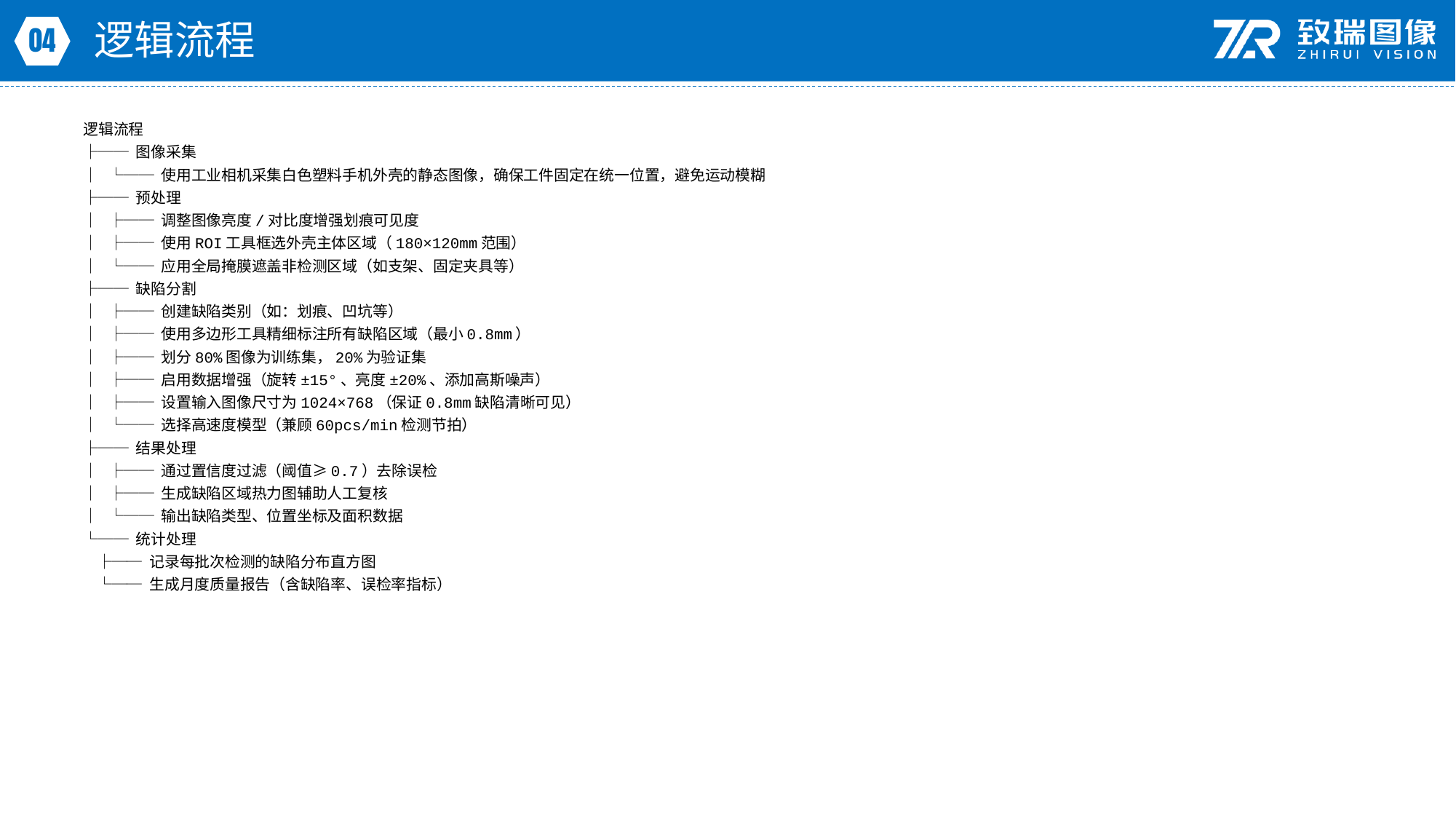

逻辑流程
04

逻辑流程
├── 图像采集
│   └── 使用工业相机采集白色塑料手机外壳的静态图像，确保工件固定在统一位置，避免运动模糊
├── 预处理
│   ├── 调整图像亮度/对比度增强划痕可见度
│   ├── 使用ROI工具框选外壳主体区域（180×120mm范围）
│   └── 应用全局掩膜遮盖非检测区域（如支架、固定夹具等）
├── 缺陷分割
│   ├── 创建缺陷类别（如：划痕、凹坑等）
│   ├── 使用多边形工具精细标注所有缺陷区域（最小0.8mm）
│   ├── 划分80%图像为训练集，20%为验证集
│   ├── 启用数据增强（旋转±15°、亮度±20%、添加高斯噪声）
│   ├── 设置输入图像尺寸为1024×768（保证0.8mm缺陷清晰可见）
│   └── 选择高速度模型（兼顾60pcs/min检测节拍）
├── 结果处理
│   ├── 通过置信度过滤（阈值≥0.7）去除误检
│   ├── 生成缺陷区域热力图辅助人工复核
│   └── 输出缺陷类型、位置坐标及面积数据
└── 统计处理
    ├── 记录每批次检测的缺陷分布直方图
    └── 生成月度质量报告（含缺陷率、误检率指标）